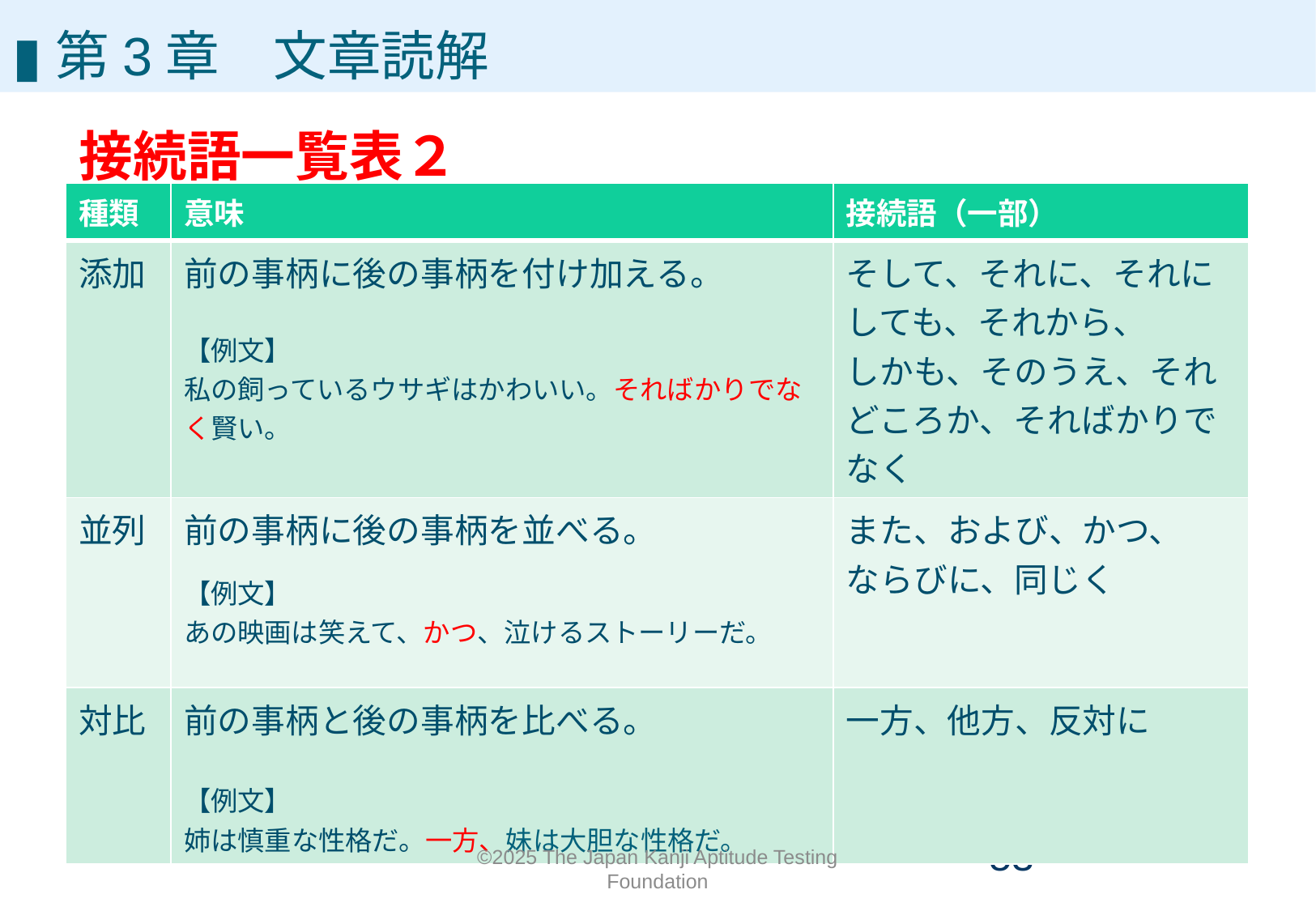

# 第3章
▮第3章　文章読解
接続語一覧表２

| 種類 | 意味 | 接続語（一部） |
| --- | --- | --- |
| 添加 | 前の事柄に後の事柄を付け加える。 【例文】 私の飼っているウサギはかわいい。そればかりでなく賢い。 | そして、それに、それにしても、それから、 しかも、そのうえ、それどころか、そればかりでなく |
| 並列 | 前の事柄に後の事柄を並べる。 【例文】 あの映画は笑えて、かつ、泣けるストーリーだ。 | また、および、かつ、 ならびに、同じく |
| 対比 | 前の事柄と後の事柄を比べる。 【例文】 姉は慎重な性格だ。一方、妹は大胆な性格だ。 | 一方、他方、反対に |
©2025 The Japan Kanji Aptitude Testing Foundation
53